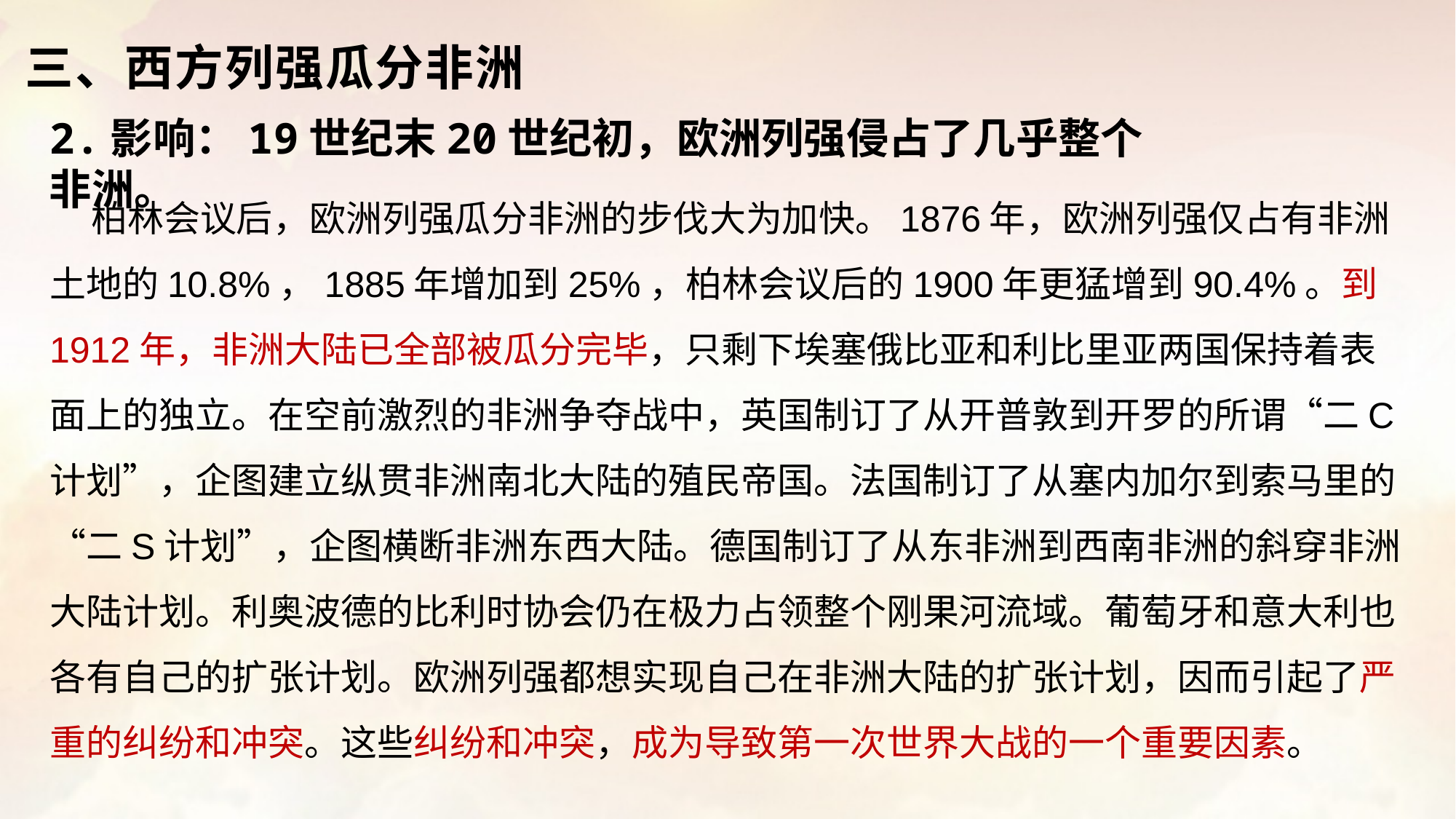

三、西方列强瓜分非洲
2.影响：19世纪末20世纪初，欧洲列强侵占了几乎整个非洲。
    柏林会议后，欧洲列强瓜分非洲的步伐大为加快。1876年，欧洲列强仅占有非洲土地的10.8%，1885年增加到25%，柏林会议后的1900年更猛增到90.4%。到1912年，非洲大陆已全部被瓜分完毕，只剩下埃塞俄比亚和利比里亚两国保持着表面上的独立。在空前激烈的非洲争夺战中，英国制订了从开普敦到开罗的所谓“二C计划”，企图建立纵贯非洲南北大陆的殖民帝国。法国制订了从塞内加尔到索马里的“二S计划”，企图横断非洲东西大陆。德国制订了从东非洲到西南非洲的斜穿非洲大陆计划。利奥波德的比利时协会仍在极力占领整个刚果河流域。葡萄牙和意大利也各有自己的扩张计划。欧洲列强都想实现自己在非洲大陆的扩张计划，因而引起了严重的纠纷和冲突。这些纠纷和冲突，成为导致第一次世界大战的一个重要因素。